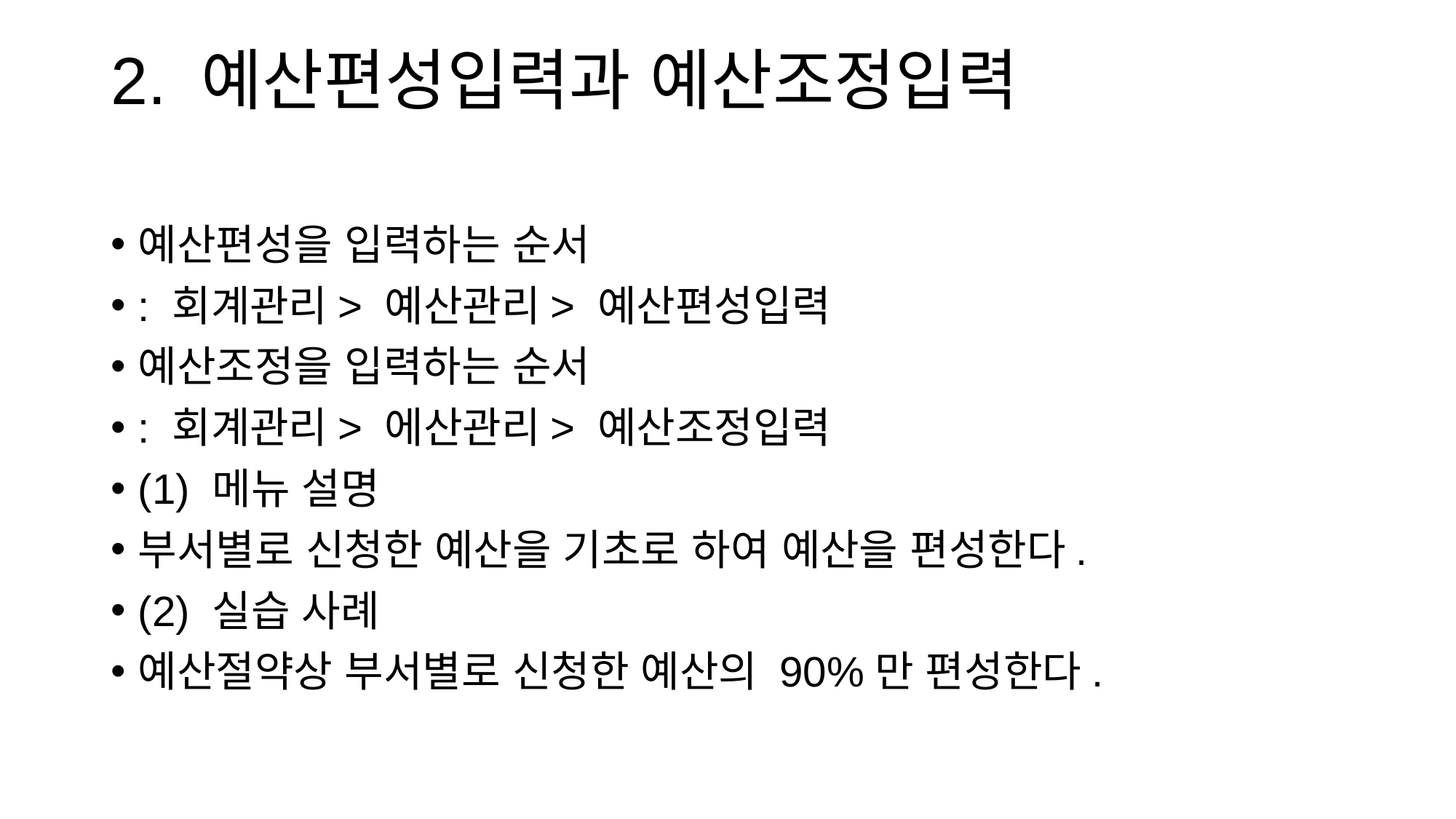

# 2. 예산편성입력과 예산조정입력
예산편성을 입력하는 순서
: 회계관리> 예산관리> 예산편성입력
예산조정을 입력하는 순서
: 회계관리> 에산관리> 예산조정입력
(1) 메뉴 설명
부서별로 신청한 예산을 기초로 하여 예산을 편성한다.
(2) 실습 사례
예산절약상 부서별로 신청한 예산의 90%만 편성한다.